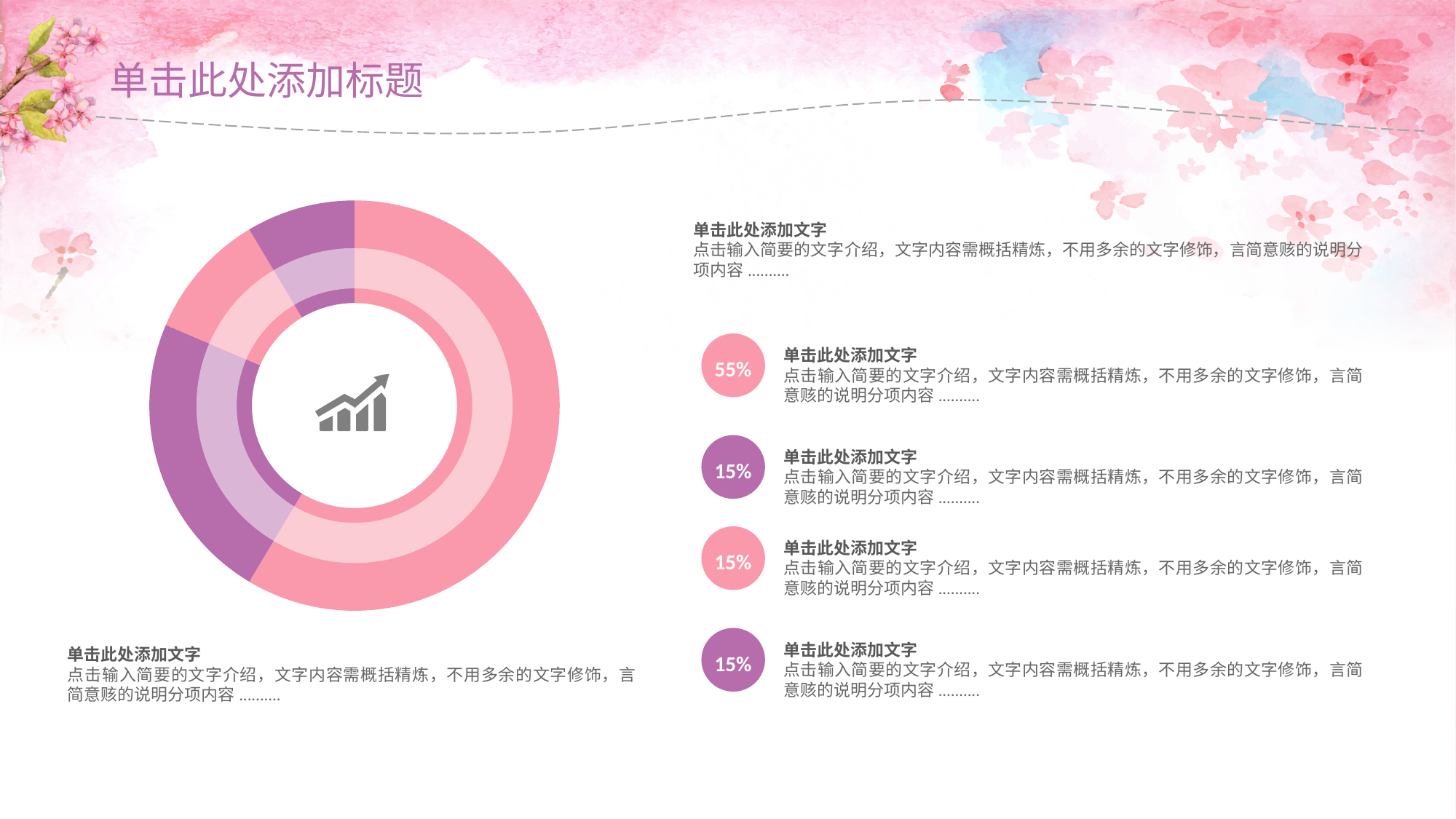

# 单击此处添加标题

### Chart

| Category | 销售额 |
|---|---|
| 第一季度 | 8.2 |
| 第二季度 | 3.2 |
| 第三季度 | 1.4 |
| 第四季度 | 1.2 |

单击此处添加文字
点击输入简要的文字介绍，文字内容需概括精炼，不用多余的文字修饰，言简意赅的说明分项内容..........
单击此处添加文字
点击输入简要的文字介绍，文字内容需概括精炼，不用多余的文字修饰，言简意赅的说明分项内容..........

55%
单击此处添加文字
点击输入简要的文字介绍，文字内容需概括精炼，不用多余的文字修饰，言简意赅的说明分项内容..........

15%
单击此处添加文字
点击输入简要的文字介绍，文字内容需概括精炼，不用多余的文字修饰，言简意赅的说明分项内容..........

15%
单击此处添加文字
点击输入简要的文字介绍，文字内容需概括精炼，不用多余的文字修饰，言简意赅的说明分项内容..........

15%
单击此处添加文字
点击输入简要的文字介绍，文字内容需概括精炼，不用多余的文字修饰，言简意赅的说明分项内容..........